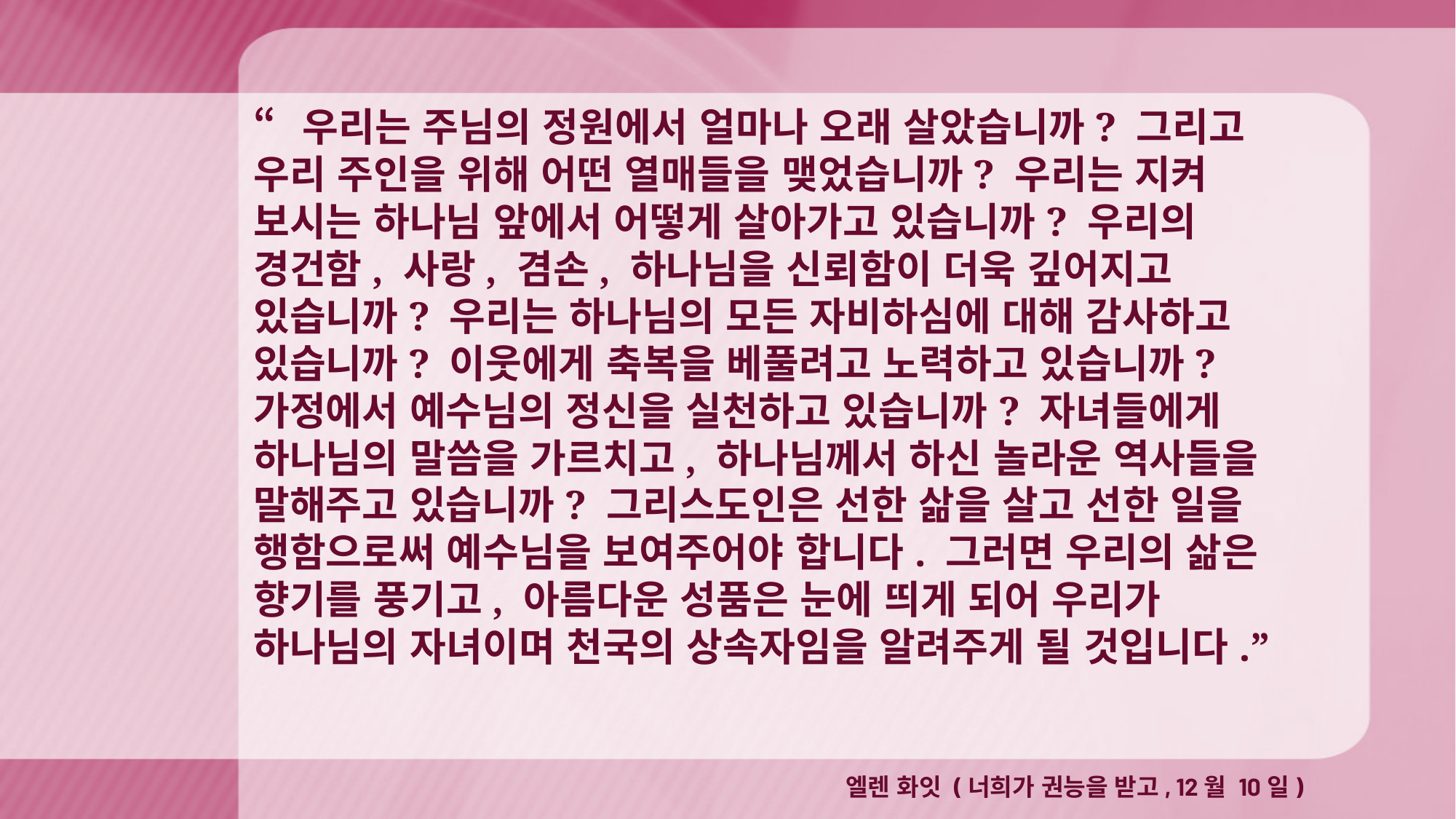

“우리는 주님의 정원에서 얼마나 오래 살았습니까? 그리고 우리 주인을 위해 어떤 열매들을 맺었습니까? 우리는 지켜 보시는 하나님 앞에서 어떻게 살아가고 있습니까? 우리의 경건함, 사랑, 겸손, 하나님을 신뢰함이 더욱 깊어지고 있습니까? 우리는 하나님의 모든 자비하심에 대해 감사하고 있습니까? 이웃에게 축복을 베풀려고 노력하고 있습니까? 가정에서 예수님의 정신을 실천하고 있습니까? 자녀들에게 하나님의 말씀을 가르치고, 하나님께서 하신 놀라운 역사들을 말해주고 있습니까? 그리스도인은 선한 삶을 살고 선한 일을 행함으로써 예수님을 보여주어야 합니다. 그러면 우리의 삶은 향기를 풍기고, 아름다운 성품은 눈에 띄게 되어 우리가 하나님의 자녀이며 천국의 상속자임을 알려주게 될 것입니다.”
엘렌 화잇 (너희가 권능을 받고, 12월 10일)